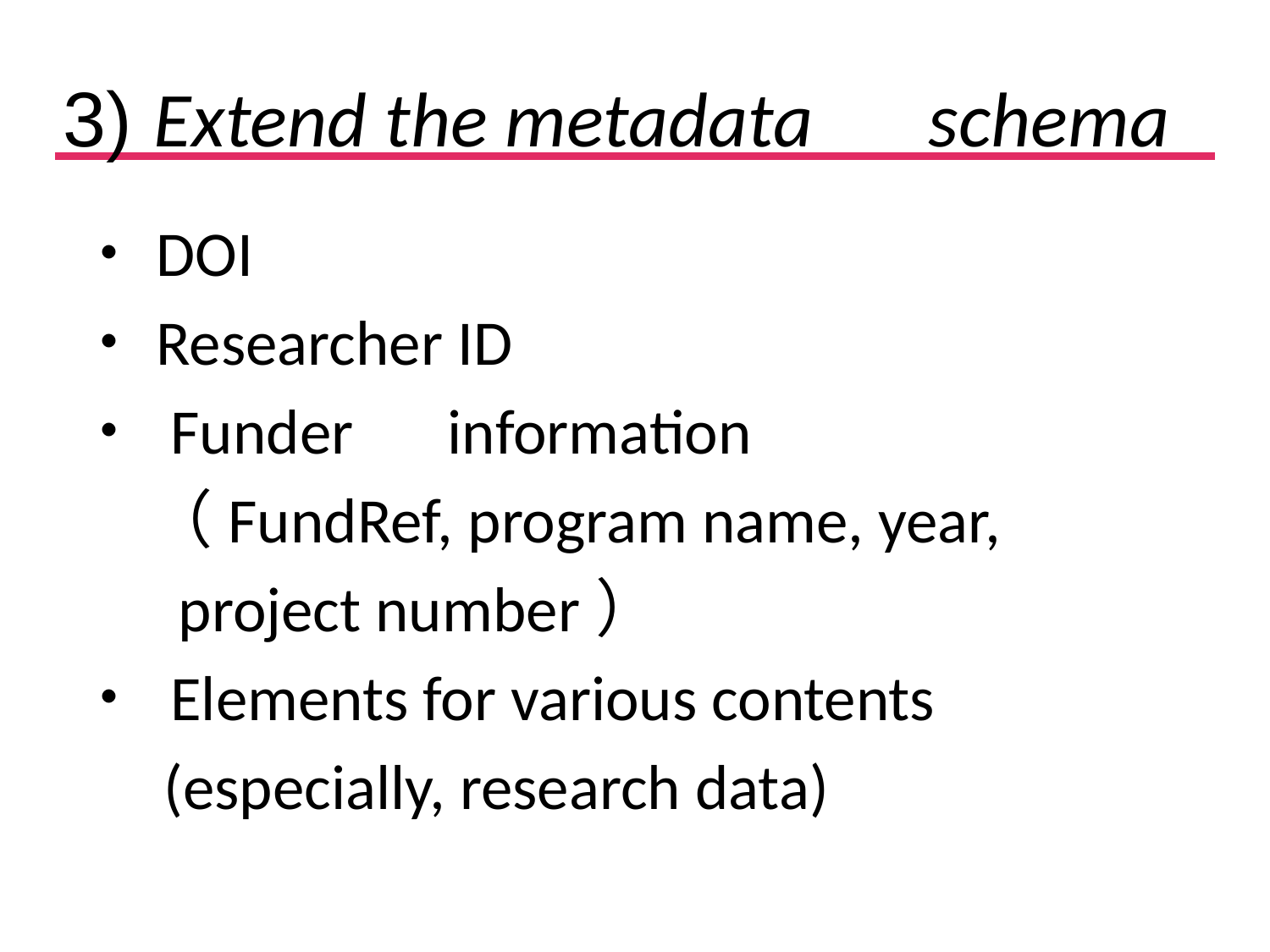

# 3) Extend the metadata　schema
・DOI
・Researcher ID
・ Funder　information
    （FundRef, program name, year,
       project number）
・ Elements for various contents
      (especially, research data)

.